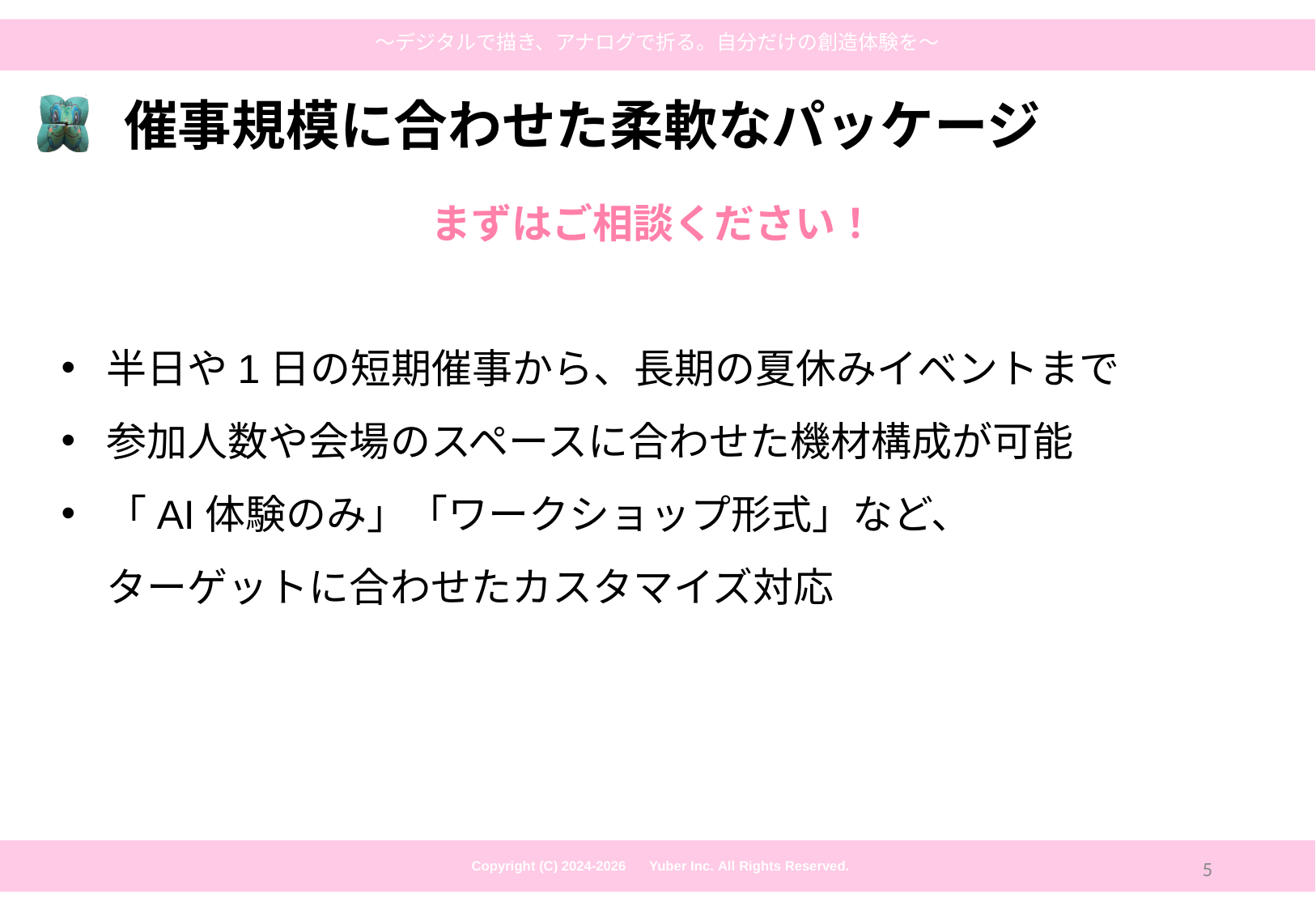

催事規模に合わせた柔軟なパッケージ
まずはご相談ください！
半日や1日の短期催事から、長期の夏休みイベントまで
参加人数や会場のスペースに合わせた機材構成が可能
「AI体験のみ」「ワークショップ形式」など、
ターゲットに合わせたカスタマイズ対応

5